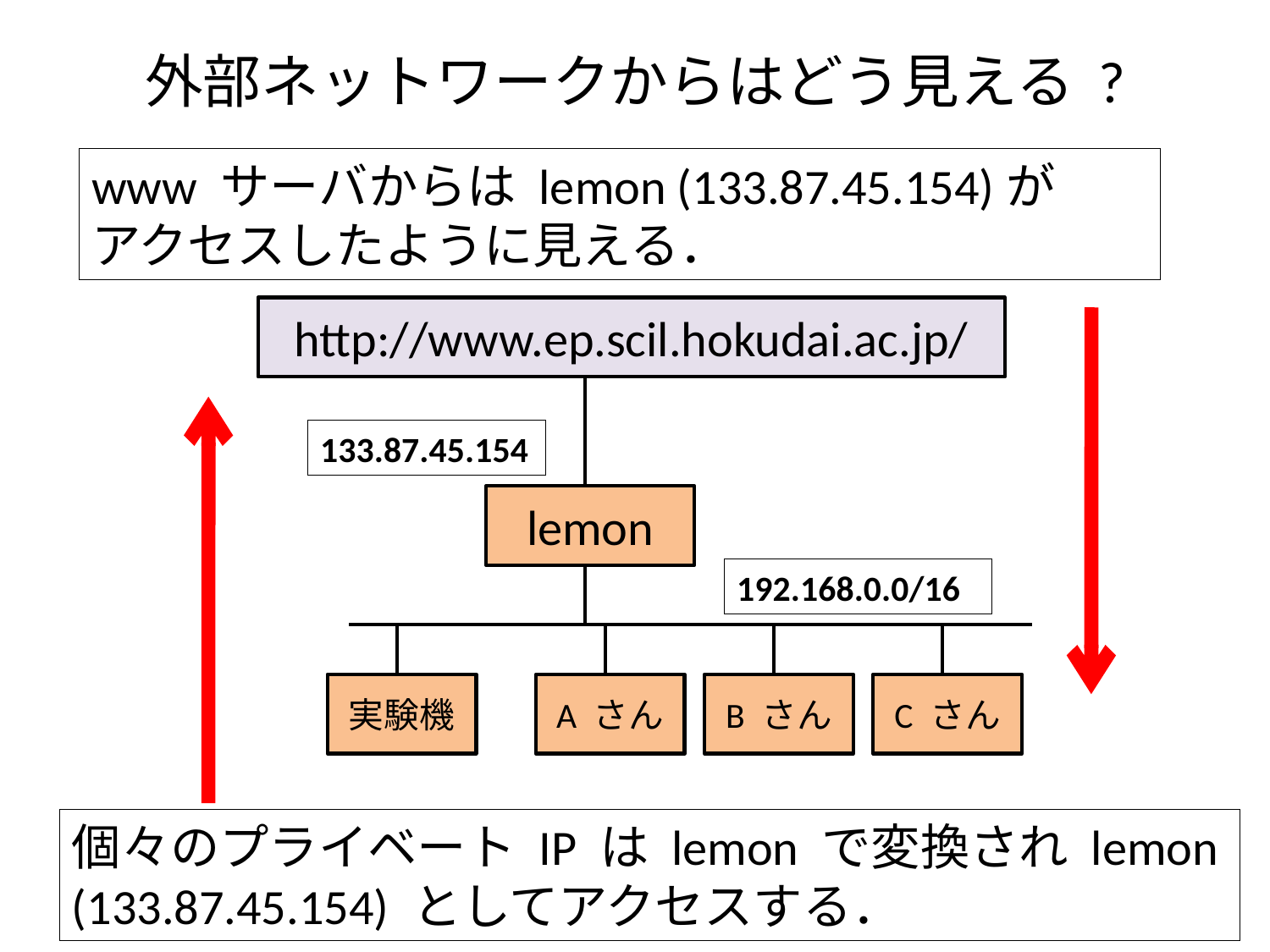

# 外部ネットワークからはどう見える ?
www サーバからは lemon (133.87.45.154)が
アクセスしたように見える．
http://www.ep.scil.hokudai.ac.jp/
133.87.45.154
lemon
192.168.0.0/16
実験機
A さん
B さん
C さん
個々のプライベート IP は lemon で変換され lemon (133.87.45.154) としてアクセスする．